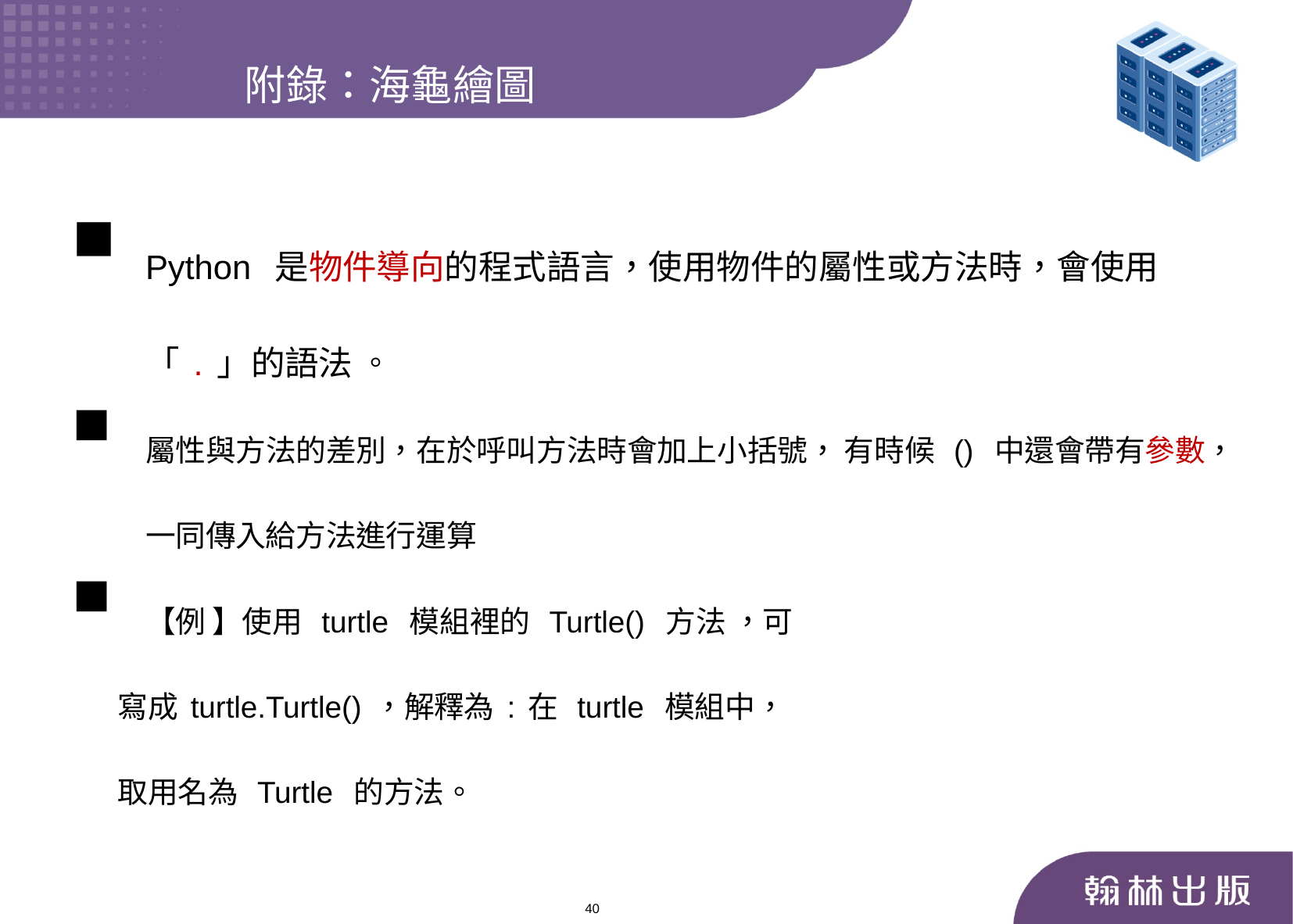

附錄：海龜繪圖
Python 是物件導向的程式語言，使用物件的屬性或方法時，會使用「.」的語法 。
屬性與方法的差別，在於呼叫方法時會加上小括號， 有時候 () 中還會帶有參數，一同傳入給方法進行運算
【例 】使用 turtle 模組裡的 Turtle() 方法 ，可
     寫成turtle.Turtle()，解釋為:在 turtle 模組中，
     取用名為 Turtle 的方法。

40